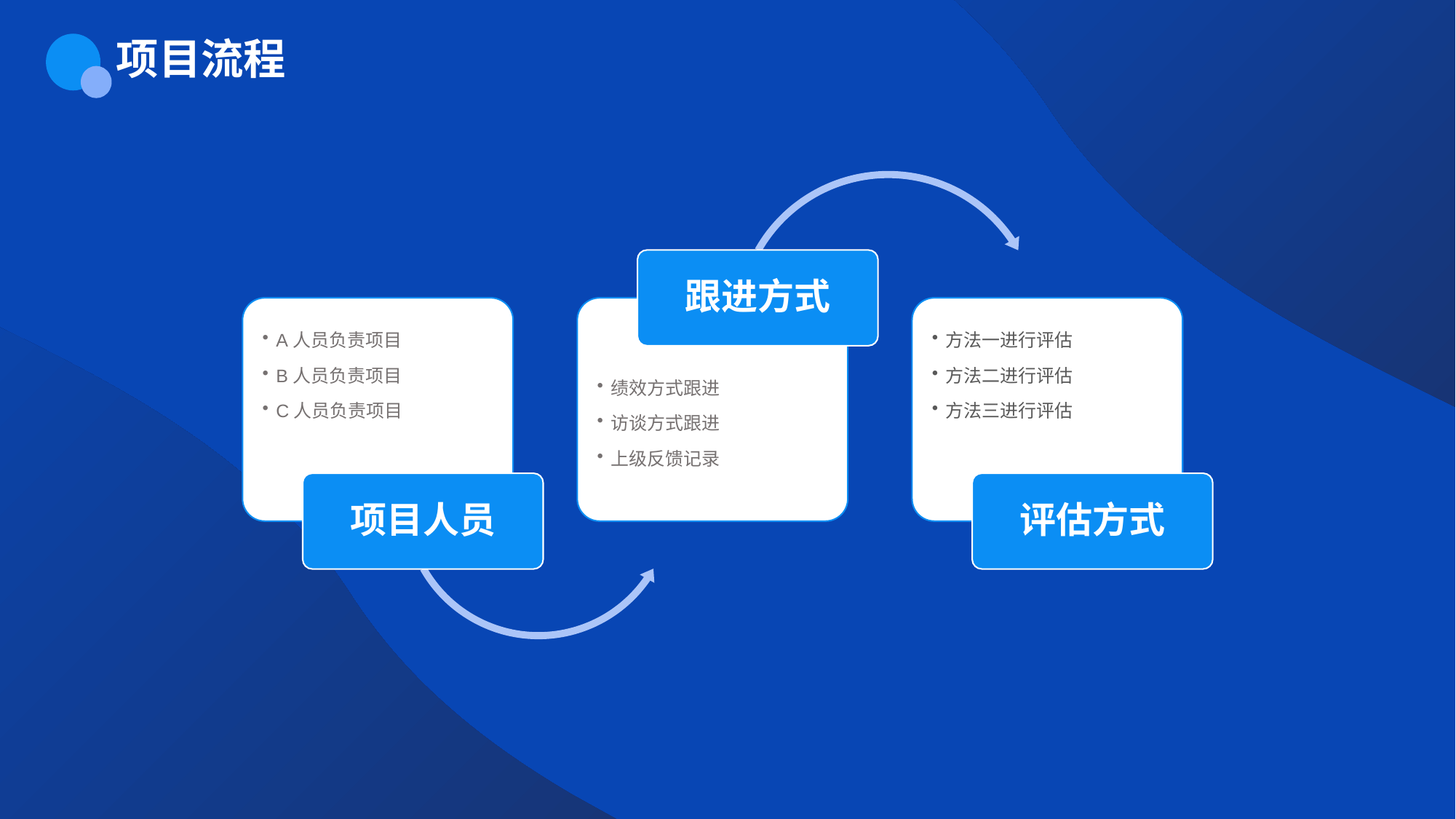

项目流程

跟进方式
A人员负责项目
B人员负责项目
C人员负责项目
绩效方式跟进
访谈方式跟进
上级反馈记录
方法一进行评估
方法二进行评估
方法三进行评估

项目人员
评估方式